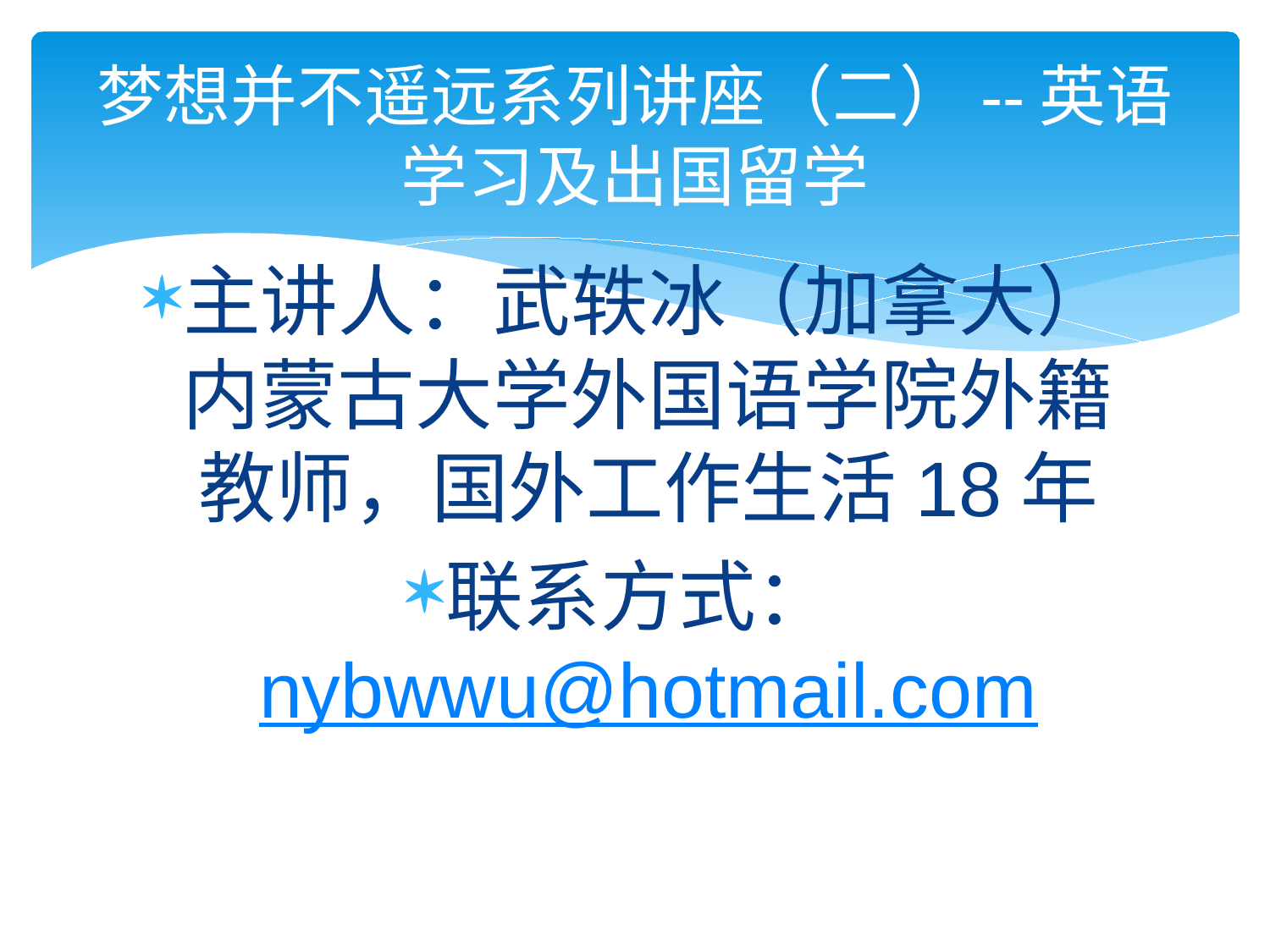

# 梦想并不遥远系列讲座（二）--英语学习及出国留学
主讲人：武轶冰（加拿大）内蒙古大学外国语学院外籍教师，国外工作生活18年
联系方式：nybwwu@hotmail.com